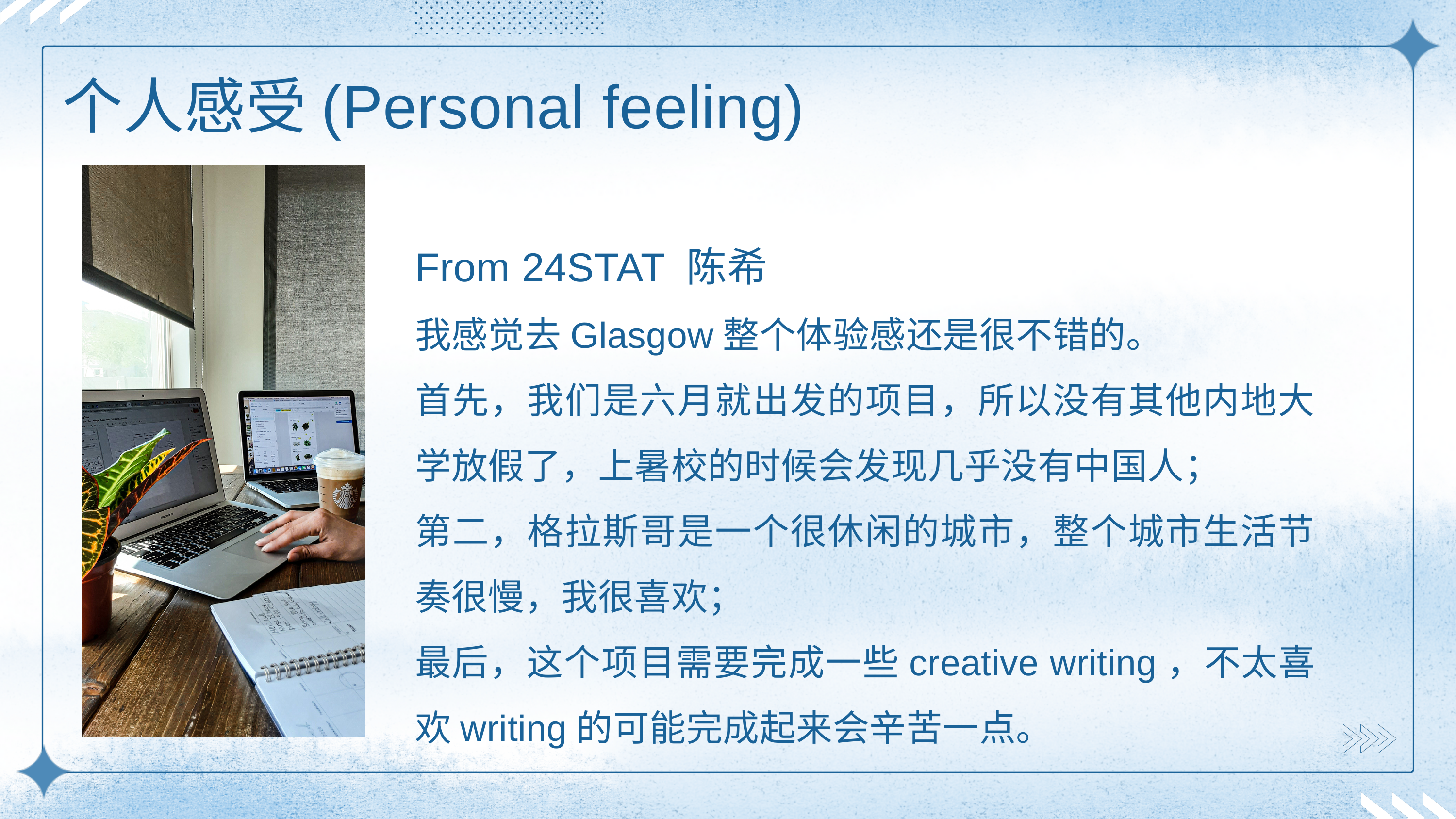

个人感受(Personal feeling)

From 24STAT 陈希
我感觉去Glasgow整个体验感还是很不错的。
首先，我们是六月就出发的项目，所以没有其他内地大学放假了，上暑校的时候会发现几乎没有中国人；
第二，格拉斯哥是一个很休闲的城市，整个城市生活节奏很慢，我很喜欢；
最后，这个项目需要完成一些creative writing，不太喜欢writing的可能完成起来会辛苦一点。